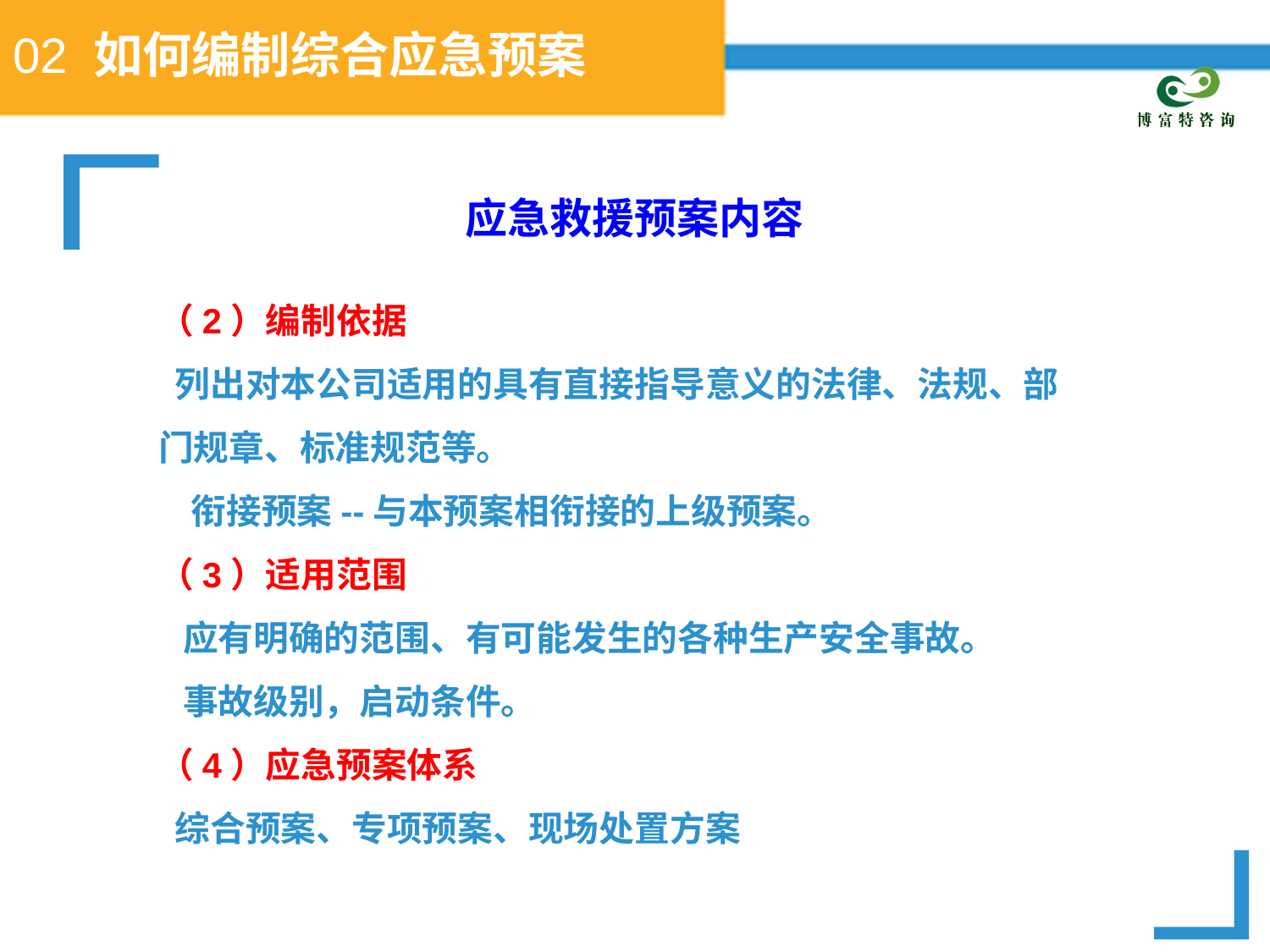

# 02 如何编制综合应急预案

应急救援预案内容
（2）编制依据
 列出对本公司适用的具有直接指导意义的法律、法规、部门规章、标准规范等。
   衔接预案--与本预案相衔接的上级预案。
（3）适用范围
  应有明确的范围、有可能发生的各种生产安全事故。
  事故级别，启动条件。
（4）应急预案体系
 综合预案、专项预案、现场处置方案